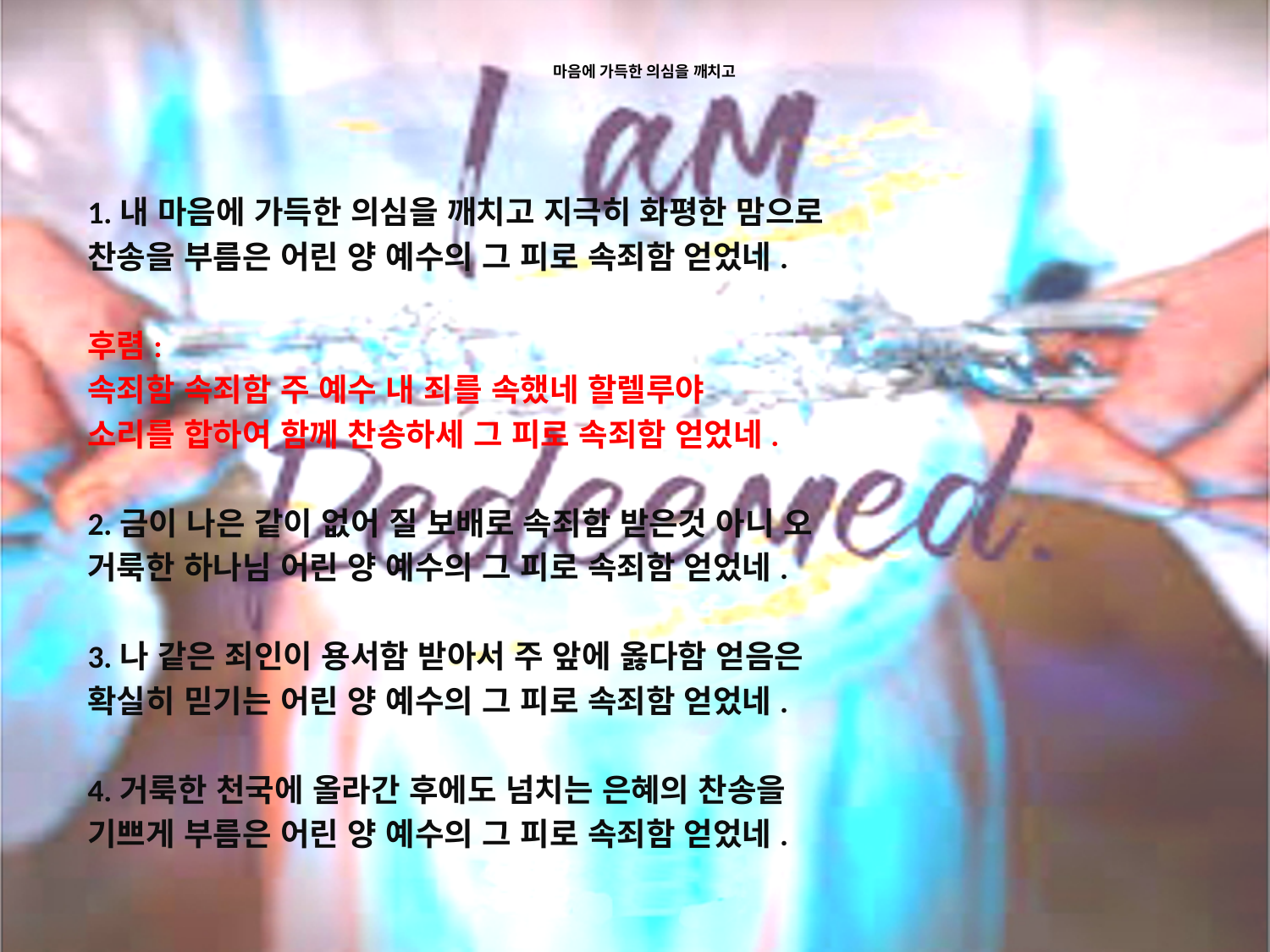

# 마음에 가득한 의심을 깨치고
1.내 마음에 가득한 의심을 깨치고 지극히 화평한 맘으로
찬송을 부름은 어린 양 예수의 그 피로 속죄함 얻었네.

후렴:
속죄함 속죄함 주 예수 내 죄를 속했네 할렐루야
소리를 합하여 함께 찬송하세 그 피로 속죄함 얻었네.

2.금이 나은 같이 없어 질 보배로 속죄함 받은것 아니 오
거룩한 하나님 어린 양 예수의 그 피로 속죄함 얻었네.

3.나 같은 죄인이 용서함 받아서 주 앞에 옳다함 얻음은
확실히 믿기는 어린 양 예수의 그 피로 속죄함 얻었네.

4.거룩한 천국에 올라간 후에도 넘치는 은혜의 찬송을
기쁘게 부름은 어린 양 예수의 그 피로 속죄함 얻었네.